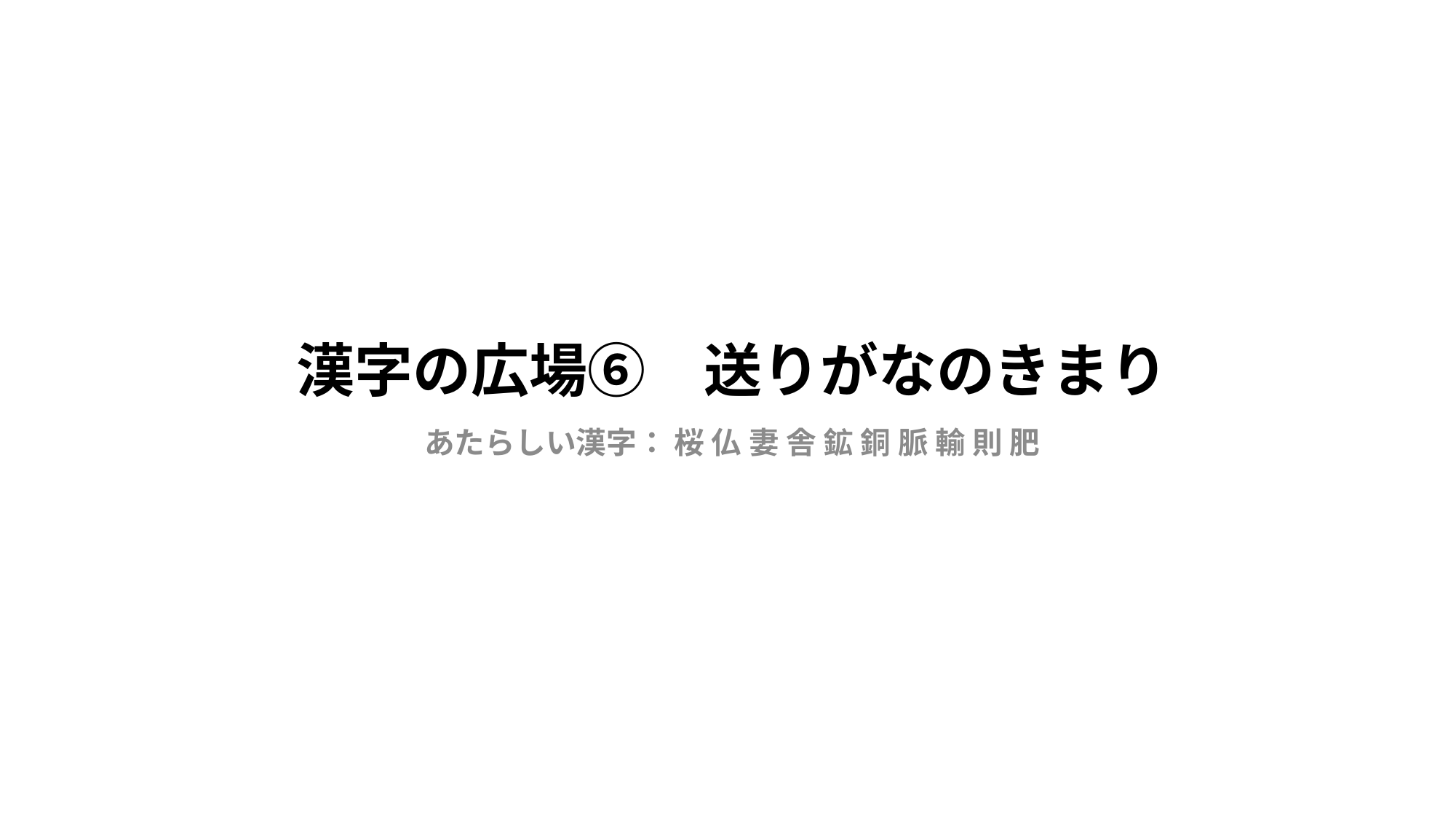

# 漢字の広場⑥　送りがなのきまり
あたらしい漢字： 桜 仏 妻 舎 鉱 銅 脈 輸 則 肥